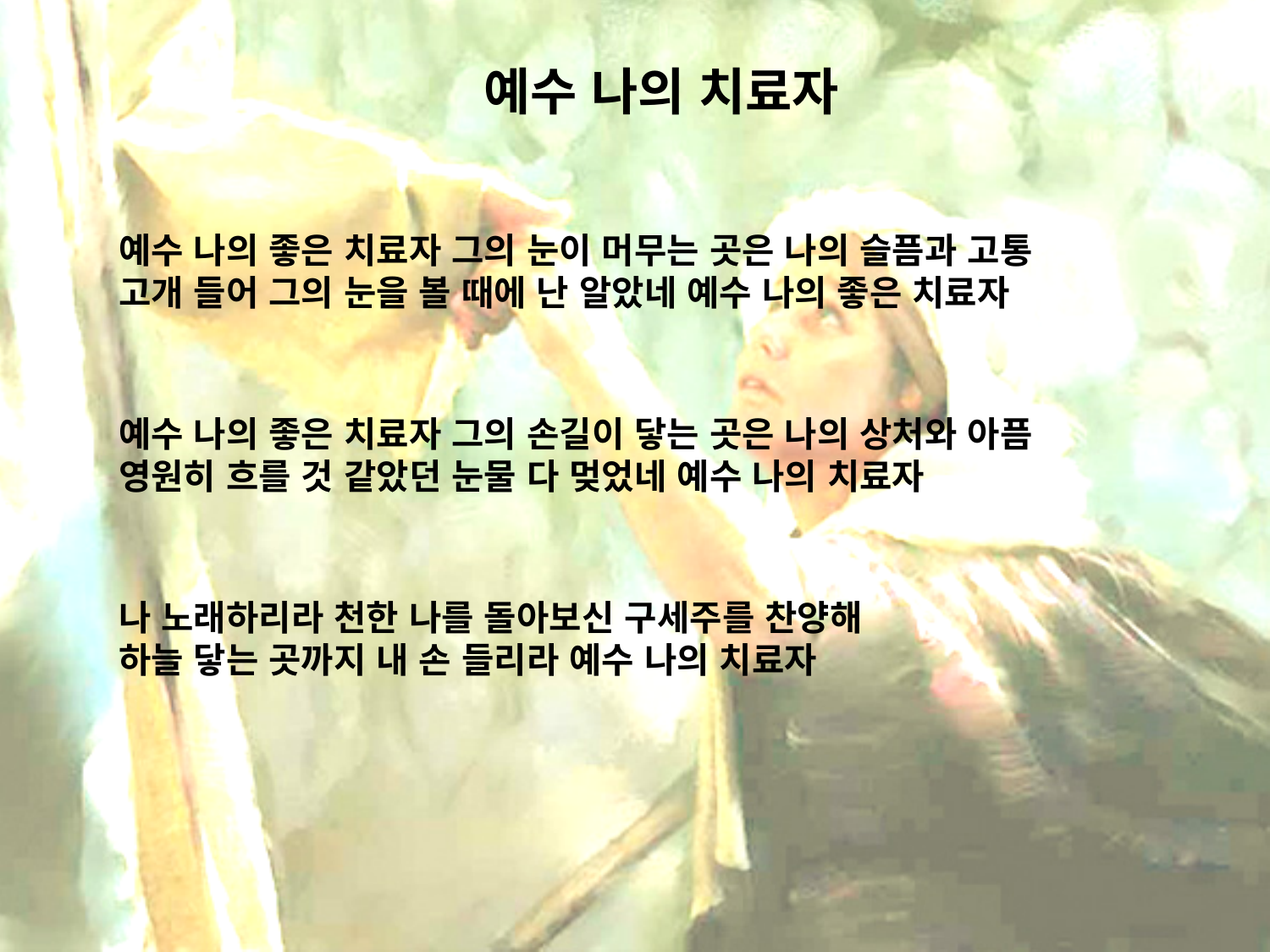

# 예수 나의 치료자
예수 나의 좋은 치료자 그의 눈이 머무는 곳은 나의 슬픔과 고통
고개 들어 그의 눈을 볼 때에 난 알았네 예수 나의 좋은 치료자

예수 나의 좋은 치료자 그의 손길이 닿는 곳은 나의 상처와 아픔
영원히 흐를 것 같았던 눈물 다 멎었네 예수 나의 치료자

나 노래하리라 천한 나를 돌아보신 구세주를 찬양해
하늘 닿는 곳까지 내 손 들리라 예수 나의 치료자